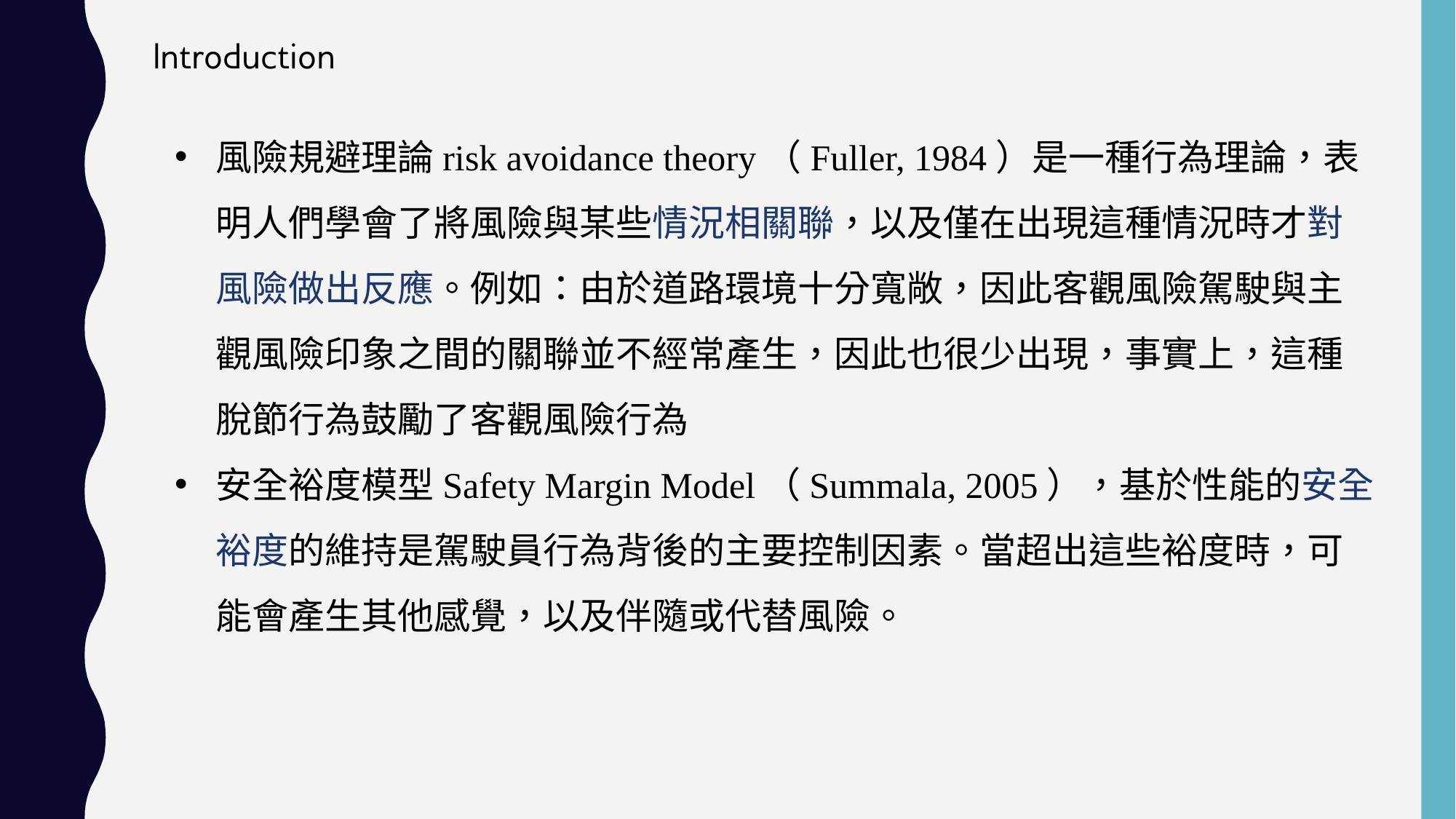

Introduction
風險規避理論risk avoidance theory（Fuller, 1984）是一種行為理論，表明人們學會了將風險與某些情況相關聯，以及僅在出現這種情況時才對風險做出反應。例如：由於道路環境十分寬敞，因此客觀風險駕駛與主觀風險印象之間的關聯並不經常產生，因此也很少出現，事實上，這種脫節行為鼓勵了客觀風險行為
安全裕度模型Safety Margin Model（Summala, 2005），基於性能的安全裕度的維持是駕駛員行為背後的主要控制因素。當超出這些裕度時，可能會產生其他感覺，以及伴隨或代替風險。